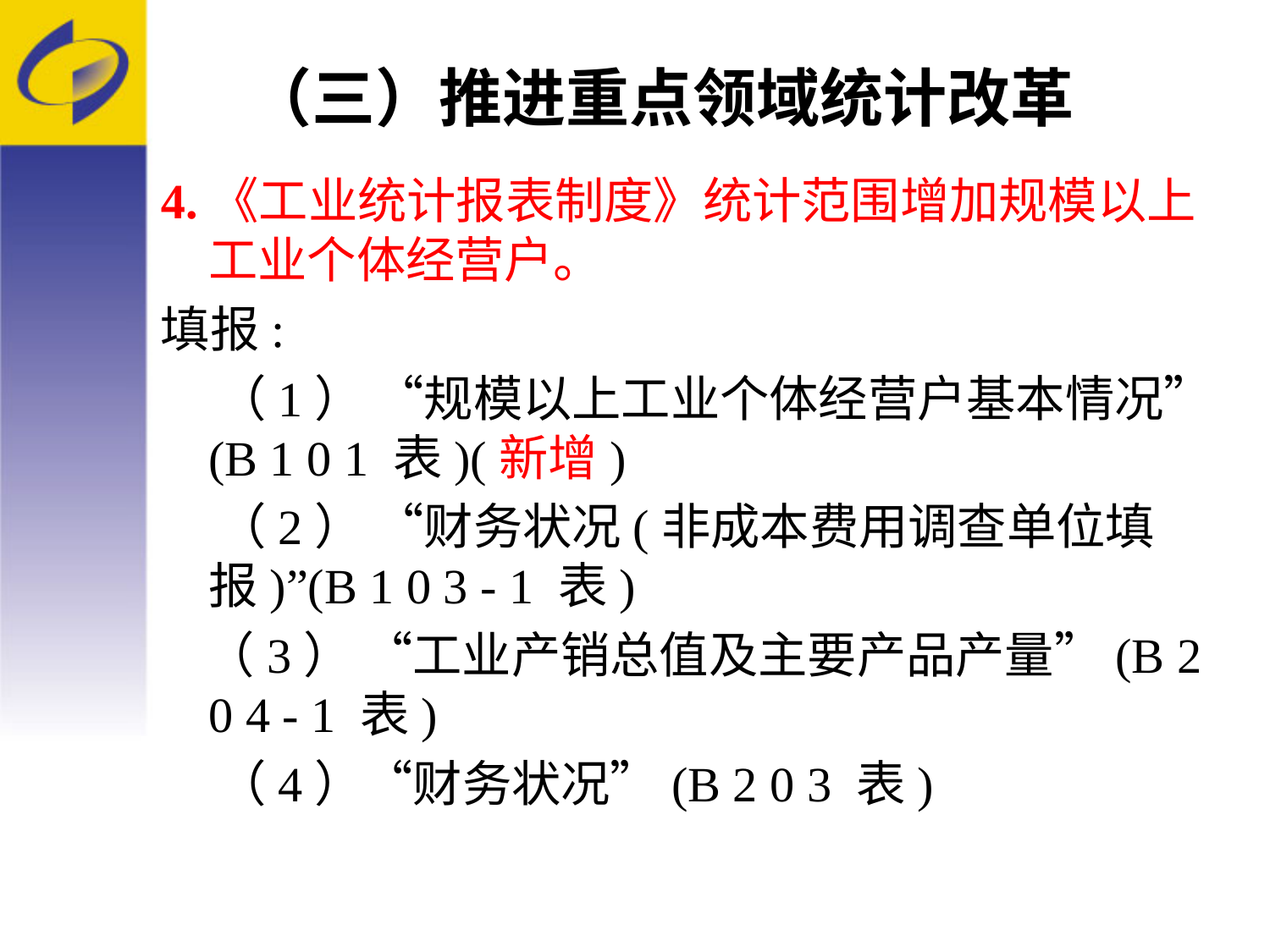

# （三）推进重点领域统计改革
4.《工业统计报表制度》统计范围增加规模以上工业个体经营户。
填报:
    （1） “规模以上工业个体经营户基本情况”(B 1 0 1 表)(新增)
    （2） “财务状况(非成本费用调查单位填报)”(B 1 0 3 - 1 表)
   （3） “工业产销总值及主要产品产量”(B 2 0 4 - 1 表)
    （4）“财务状况”(B 2 0 3 表)